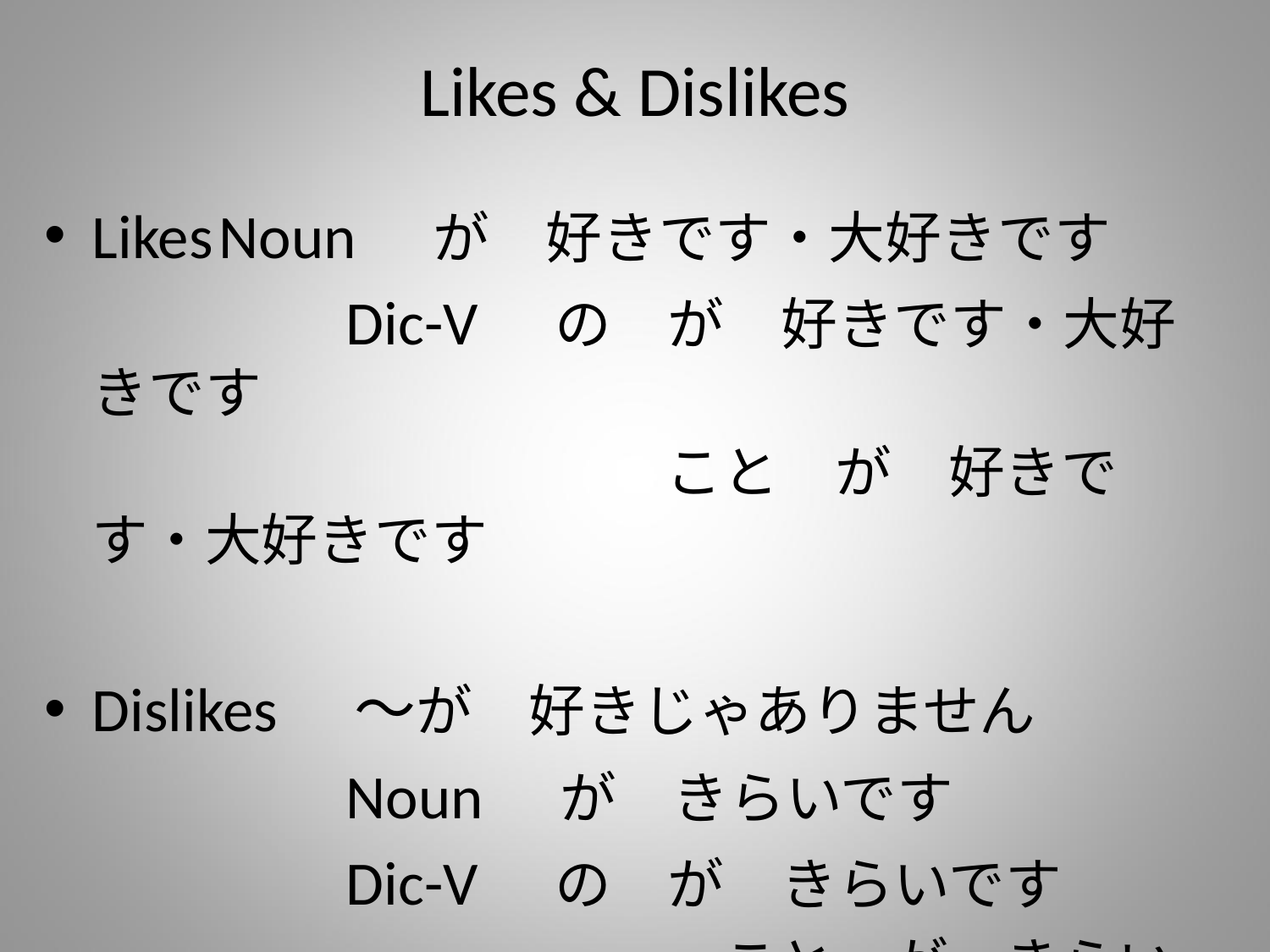

# Likes & Dislikes
Likes	Noun　が　好きです・大好きです
			Dic-V　の　が　好きです・大好きです
　　　　　　　　　　　こと　が　好きです・大好きです

Dislikes　～が　好きじゃありません
			Noun　が　きらいです
			Dic-V　の　が　きらいです
　　　　　　　　　　　　こと　が　きらいです